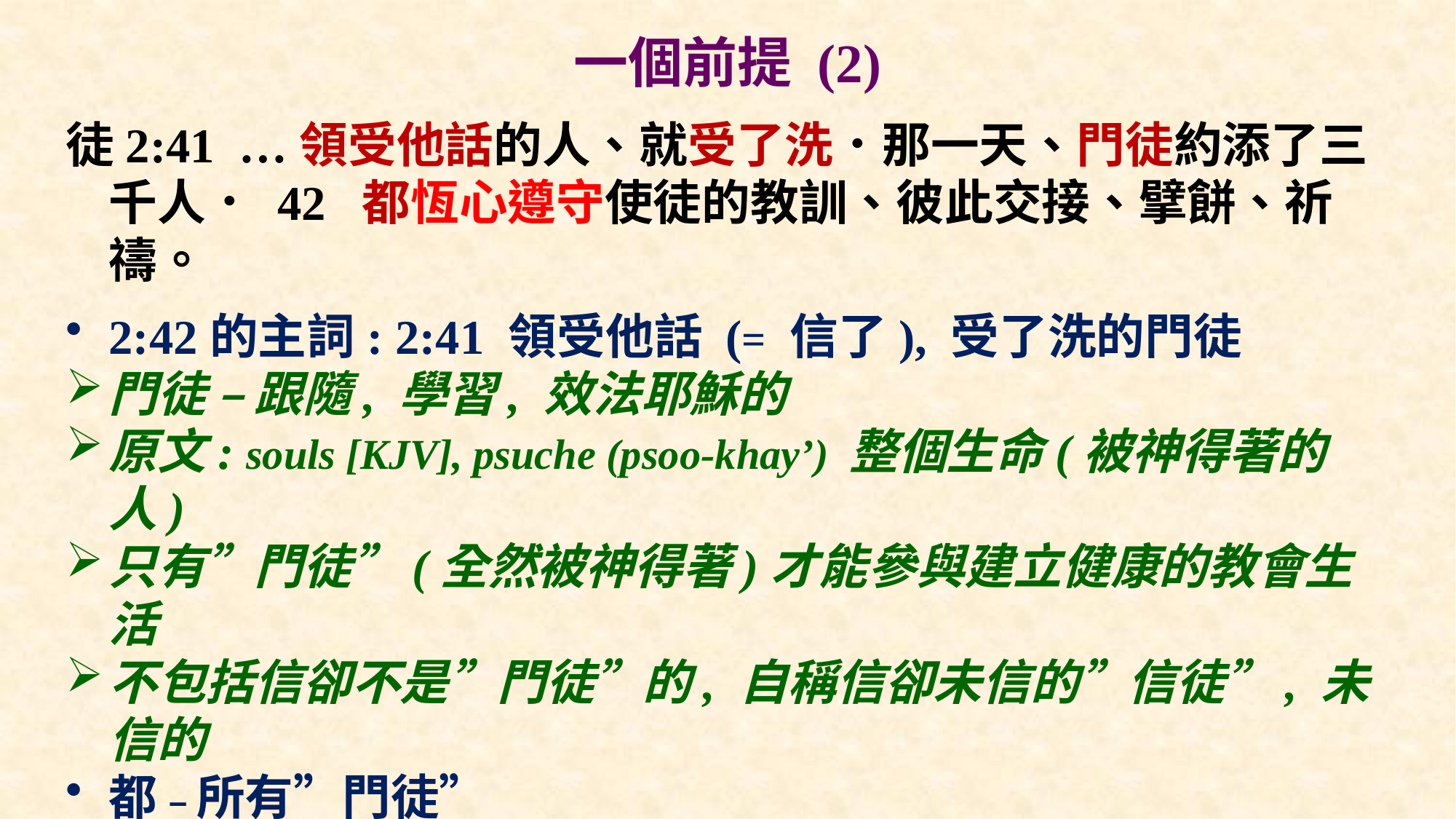

# 一個前提 (2)
徒2:41  …領受他話的人、就受了洗．那一天、門徒約添了三千人． 42  都恆心遵守使徒的教訓、彼此交接、擘餅、祈禱。
2:42的主詞: 2:41 領受他話 (= 信了), 受了洗的門徒
門徒 – 跟隨, 學習, 效法耶穌的
原文: souls [KJV], psuche (psoo-khay’) 整個生命(被神得著的人)
只有”門徒”(全然被神得著)才能參與建立健康的教會生活
不包括信卻不是”門徒”的, 自稱信卻未信的”信徒”, 未信的
都 – 所有”門徒”
建立健康的教會生活的挑戰: “門徒”太少, 摻雜太多